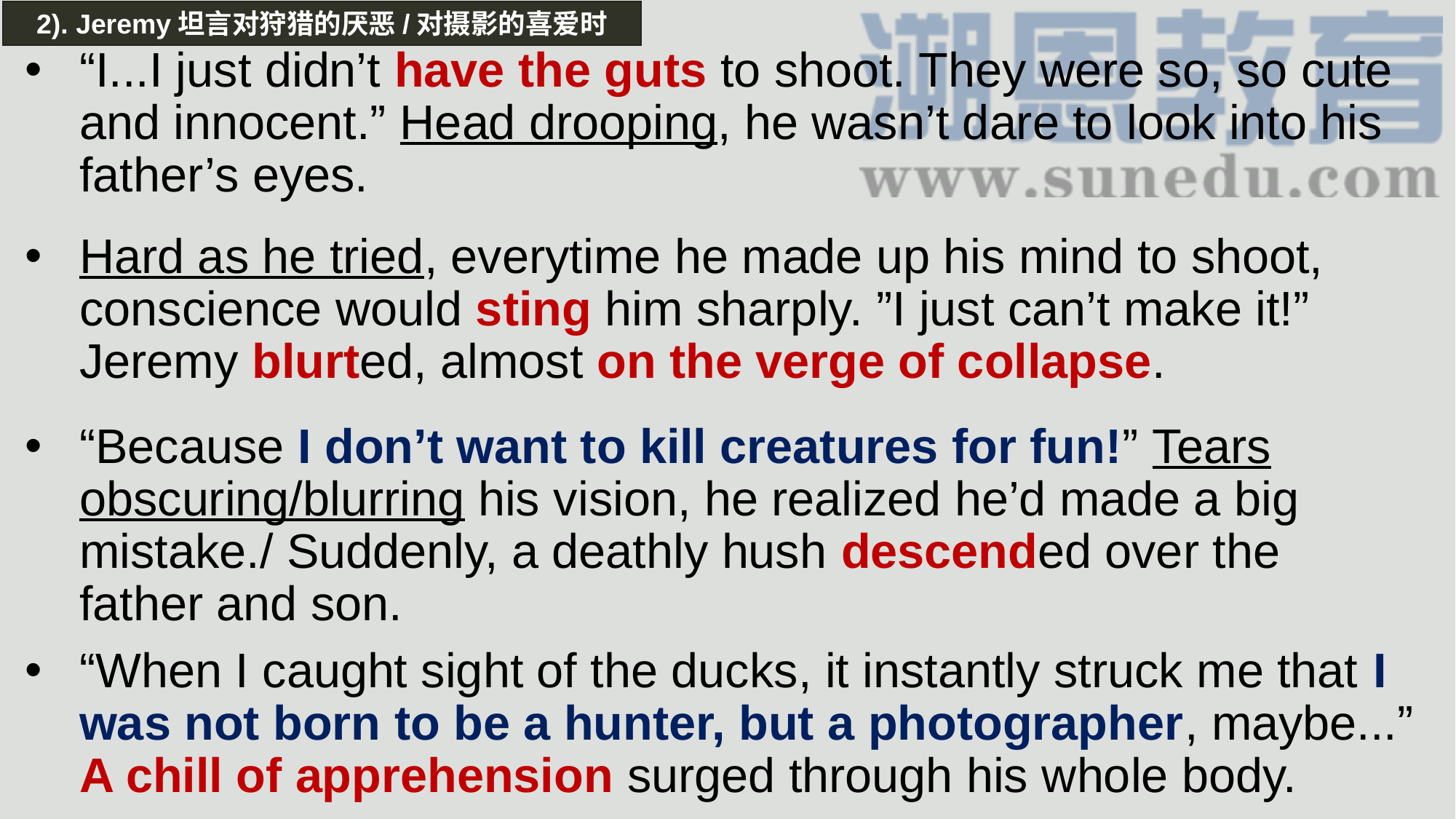

2). Jeremy坦言对狩猎的厌恶/对摄影的喜爱时
“I...I just didn’t have the guts to shoot. They were so, so cute and innocent.” Head drooping, he wasn’t dare to look into his father’s eyes.

Hard as he tried, everytime he made up his mind to shoot, conscience would sting him sharply. ”I just can’t make it!” Jeremy blurted, almost on the verge of collapse.

“Because I don’t want to kill creatures for fun!” Tears obscuring/blurring his vision, he realized he’d made a big mistake./ Suddenly, a deathly hush descended over the father and son.

“When I caught sight of the ducks, it instantly struck me that I was not born to be a hunter, but a photographer, maybe...” A chill of apprehension surged through his whole body.